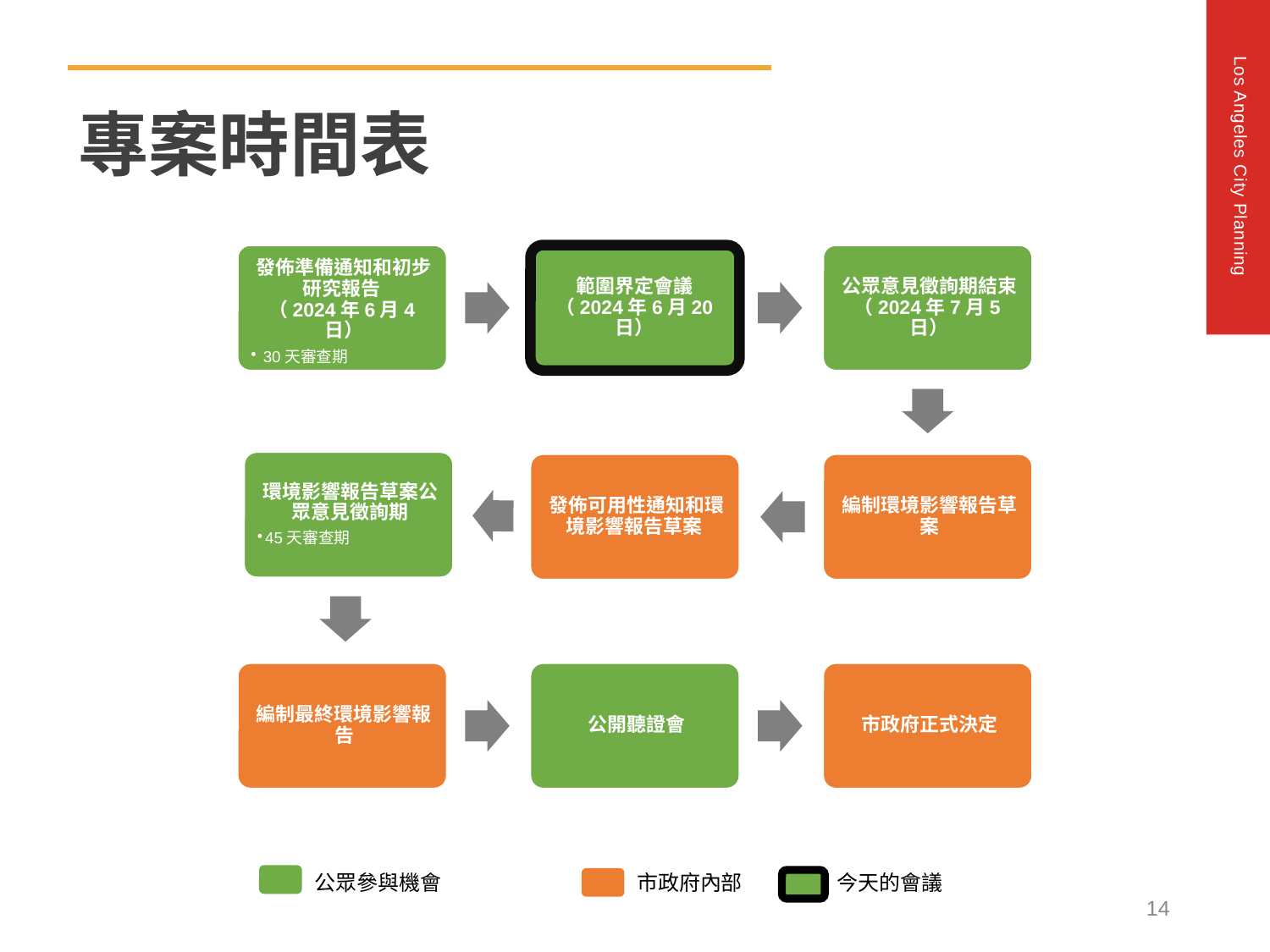

專案時間表
發佈準備通知和初步研究報告
（2024年6月4日）
 30天審查期

範圍界定會議
（2024年6月20日）

公眾意見徵詢期結束（2024年7月5日）

編制環境影響報告草案

發佈可用性通知和環境影響報告草案

環境影響報告草案公眾意見徵詢期
45天審查期

編制最終環境影響報告

公開聽證會

市政府正式決定
公眾參與機會
市政府內部
今天的會議

14